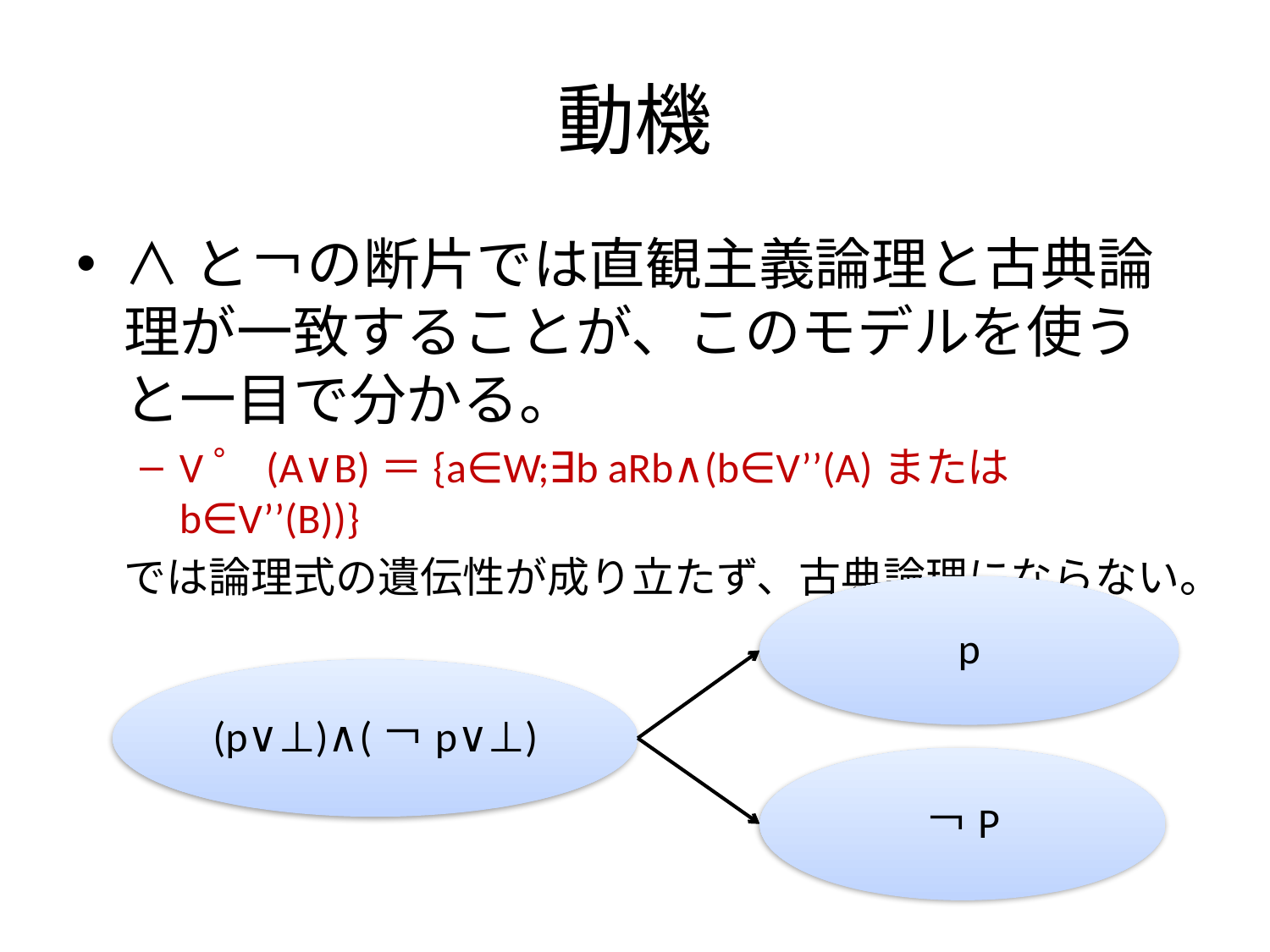

# 動機
∧と￢の断片では直観主義論理と古典論理が一致することが、このモデルを使うと一目で分かる。
V゜(A∨B)＝{a∈W;∃b aRb∧(b∈V’’(A)またはb∈V’’(B))}
	では論理式の遺伝性が成り立たず、古典論理にならない。

(p∨⊥)∧(￢p∨⊥)

p

￢P